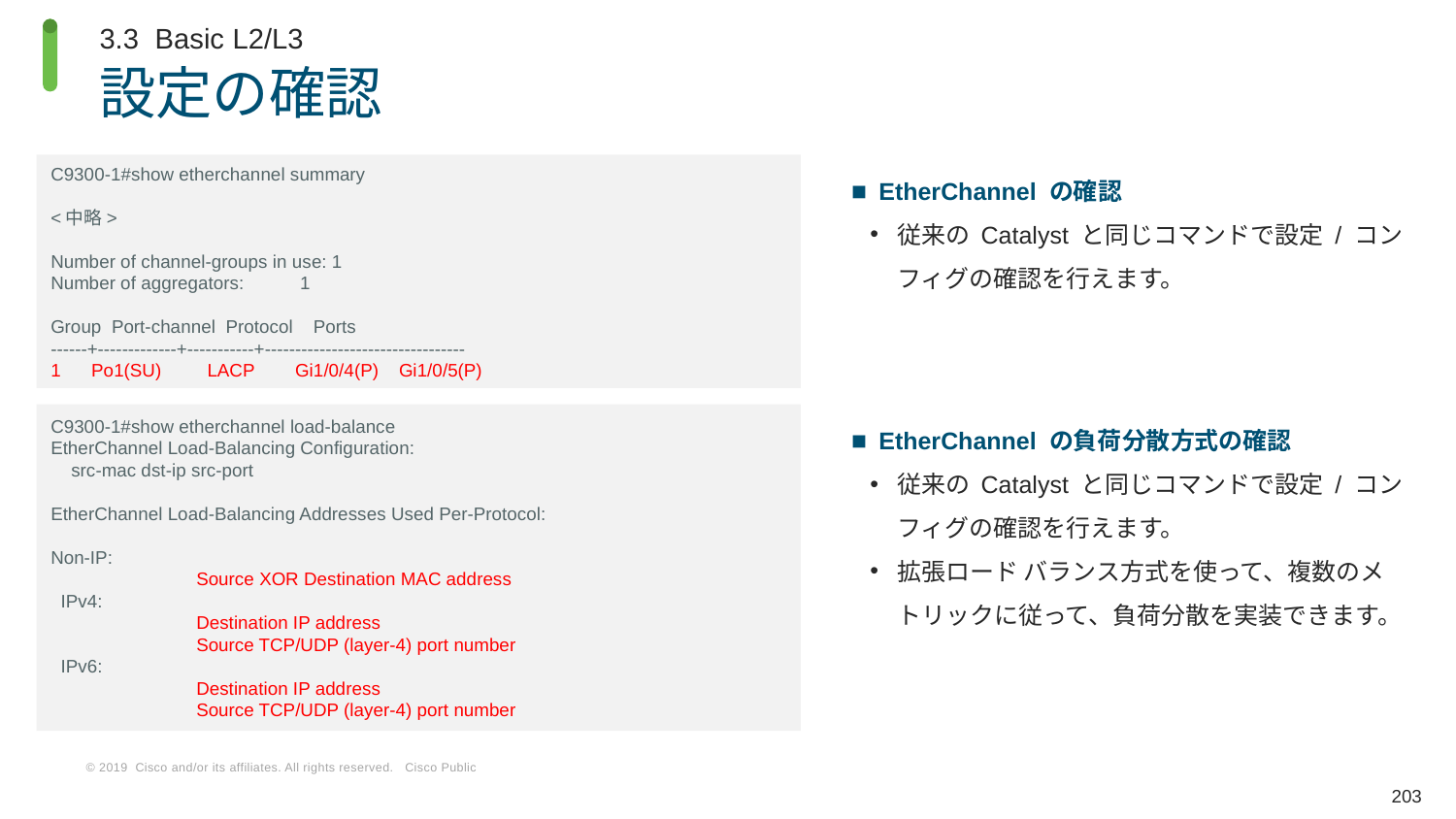

3.3  Basic L2/L3
# 設定の確認
C9300-1#show etherchannel summary

<中略>

Number of channel-groups in use: 1
Number of aggregators:           1

Group  Port-channel  Protocol    Ports
------+-------------+-----------+---------------------------------
1      Po1(SU)         LACP        Gi1/0/4(P)    Gi1/0/5(P)
EtherChannel の確認
従来の Catalyst と同じコマンドで設定 / コンフィグの確認を行えます。
EtherChannel の負荷分散方式の確認
従来の Catalyst と同じコマンドで設定 / コンフィグの確認を行えます。
拡張ロード バランス方式を使って、複数のメトリックに従って、負荷分散を実装できます。
C9300-1#show etherchannel load-balance
EtherChannel Load-Balancing Configuration:
    src-mac dst-ip src-port

EtherChannel Load-Balancing Addresses Used Per-Protocol:

Non-IP:
	Source XOR Destination MAC address
  IPv4:
	Destination IP address
	Source TCP/UDP (layer-4) port number
  IPv6:
	Destination IP address
	Source TCP/UDP (layer-4) port number
203